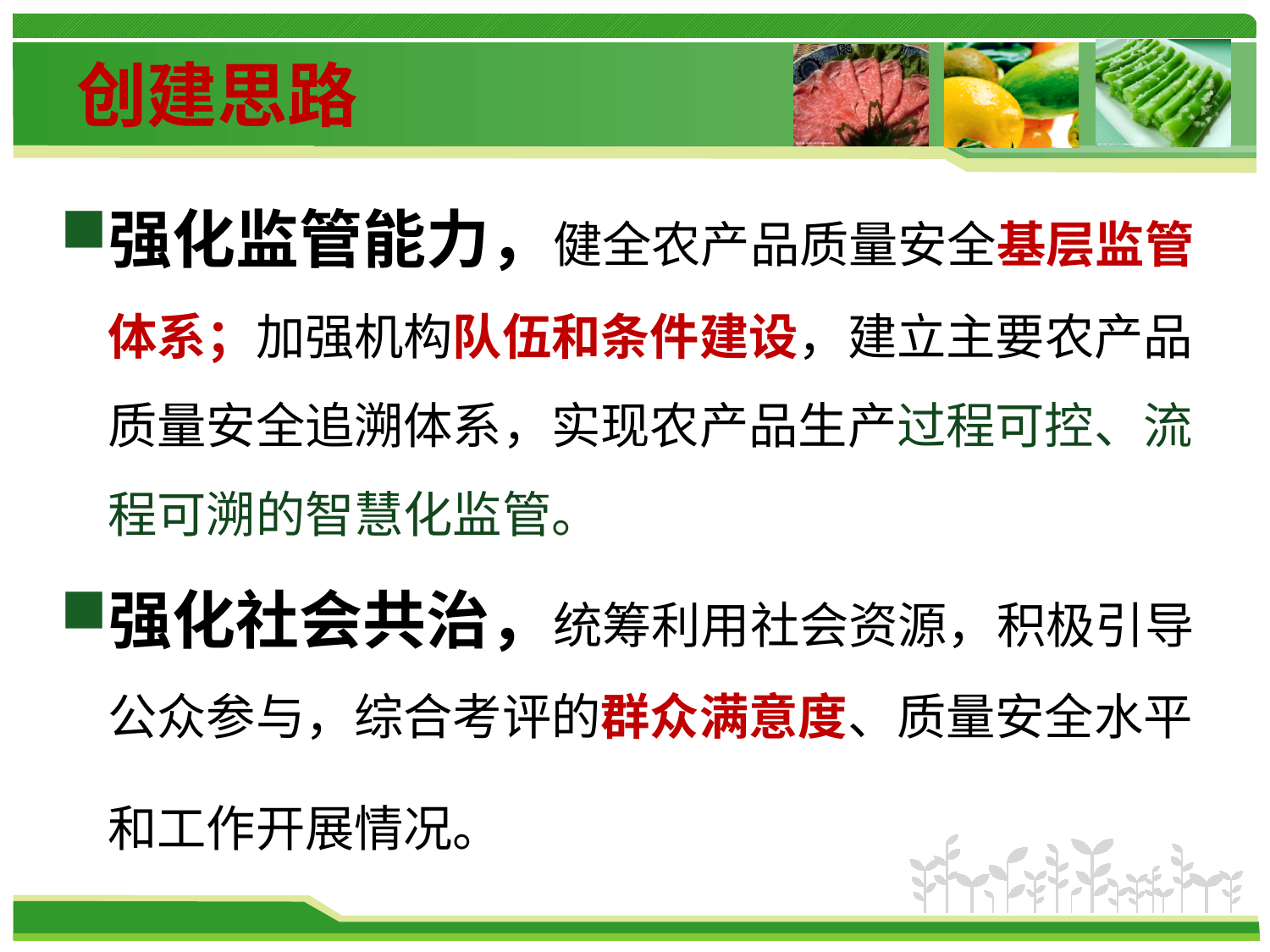

# 创建思路
强化监管能力，健全农产品质量安全基层监管体系；加强机构队伍和条件建设，建立主要农产品质量安全追溯体系，实现农产品生产过程可控、流程可溯的智慧化监管。
强化社会共治，统筹利用社会资源，积极引导公众参与，综合考评的群众满意度、质量安全水平和工作开展情况。